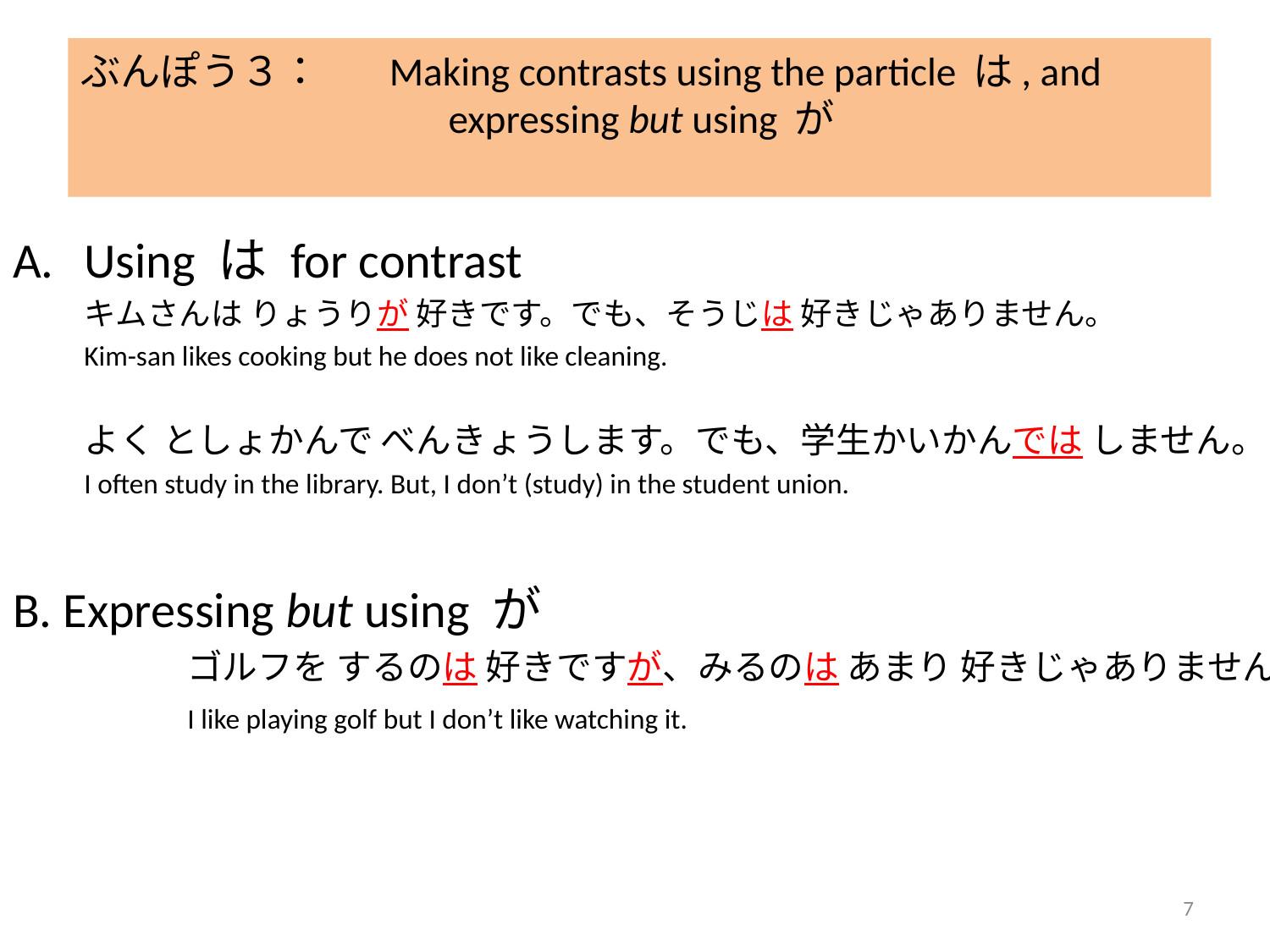

# ぶんぽう３：	Making contrasts using the particle は, and 　　　　　　　　　expressing but using が
Using は for contrast
	キムさんは りょうりが 好きです。でも、そうじは 好きじゃありません。
	Kim-san likes cooking but he does not like cleaning.

	よく としょかんで べんきょうします。でも、学生かいかんでは しません。
	I often study in the library. But, I don’t (study) in the student union.

B. Expressing but using が
		ゴルフを するのは 好きですが、みるのは あまり 好きじゃありません。
		I like playing golf but I don’t like watching it.
7